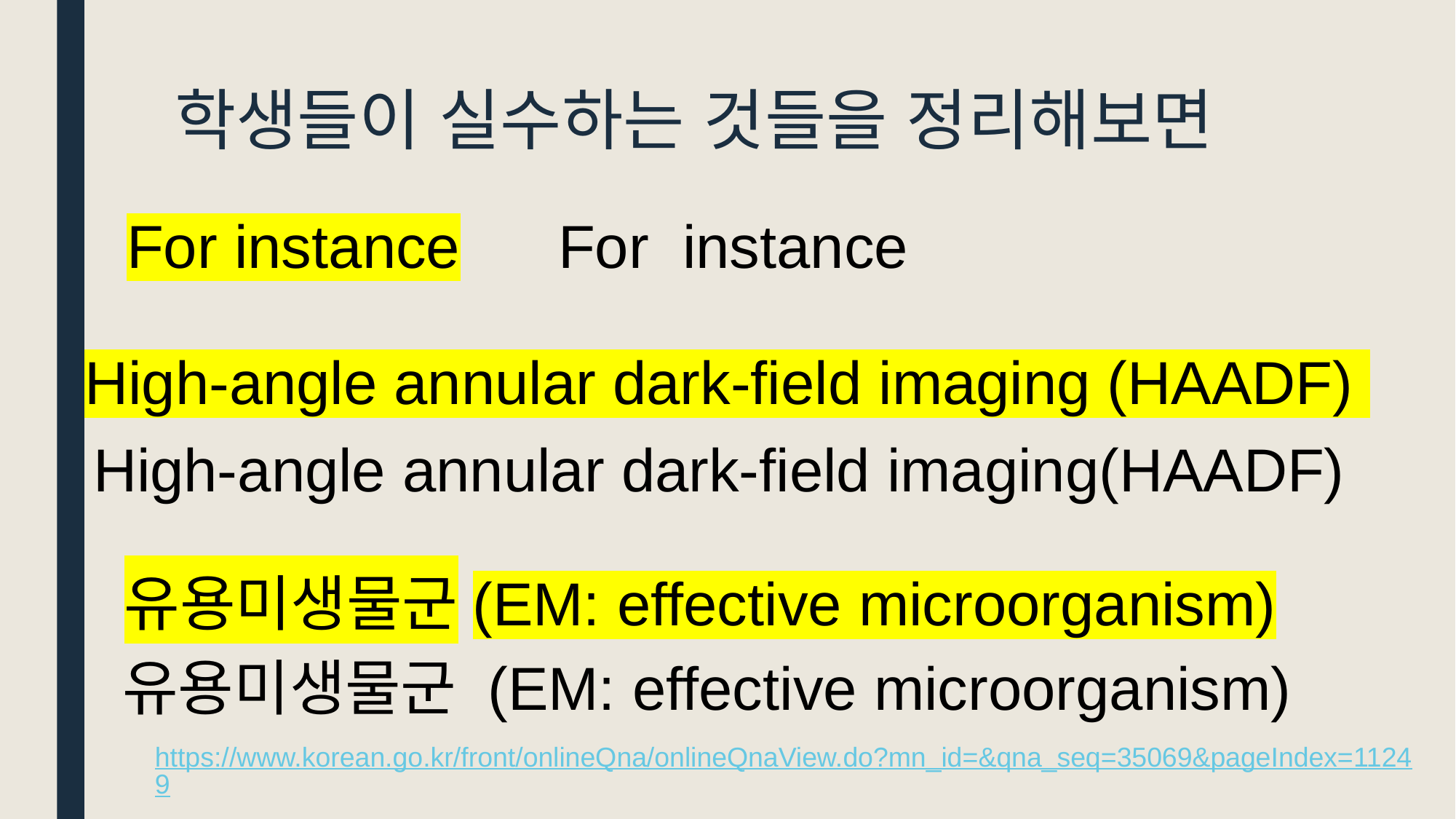

# 학생들이 실수하는 것들을 정리해보면
For instance
For  instance
High-angle annular dark-field imaging (HAADF)
High-angle annular dark-field imaging(HAADF)
유용미생물군(EM: effective microorganism)
유용미생물군 (EM: effective microorganism)
https://www.korean.go.kr/front/onlineQna/onlineQnaView.do?mn_id=&qna_seq=35069&pageIndex=11249